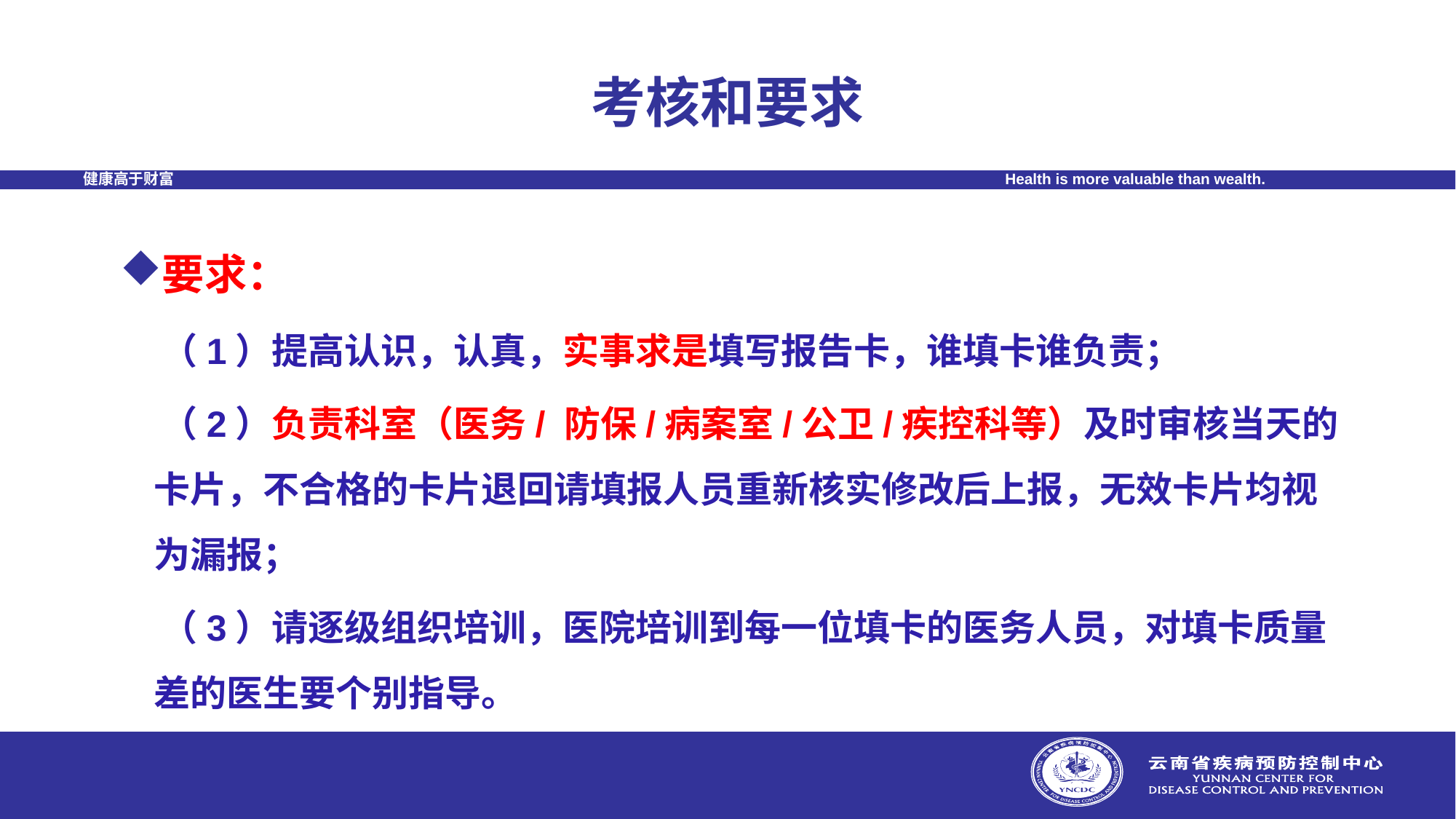

# 考核和要求
要求：
    （1）提高认识，认真，实事求是填写报告卡，谁填卡谁负责；
    （2）负责科室（医务/ 防保/病案室/公卫/疾控科等）及时审核当天的卡片，不合格的卡片退回请填报人员重新核实修改后上报，无效卡片均视为漏报；
    （3）请逐级组织培训，医院培训到每一位填卡的医务人员，对填卡质量差的医生要个别指导。